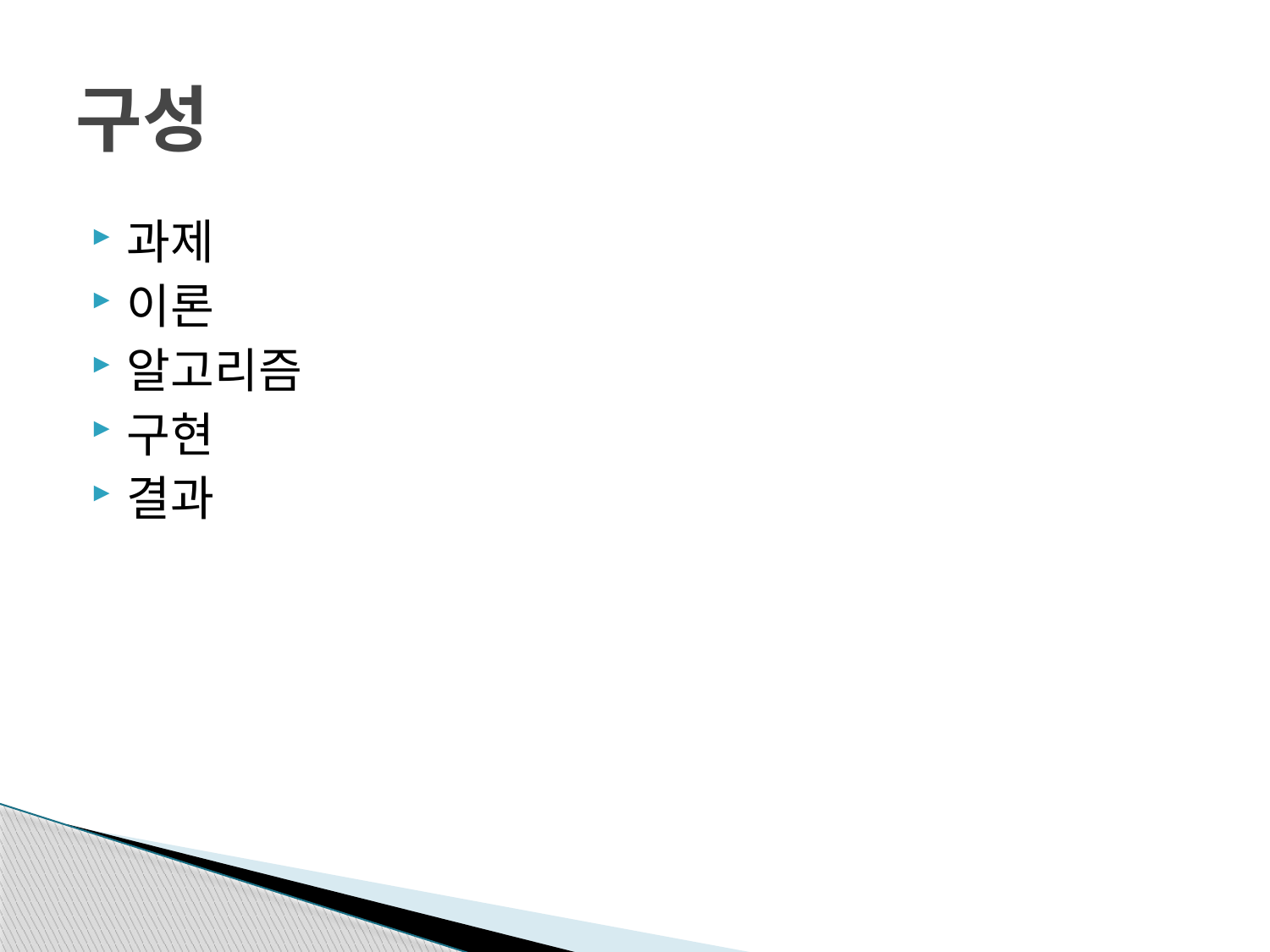

# 구성
과제
이론
알고리즘
구현
결과